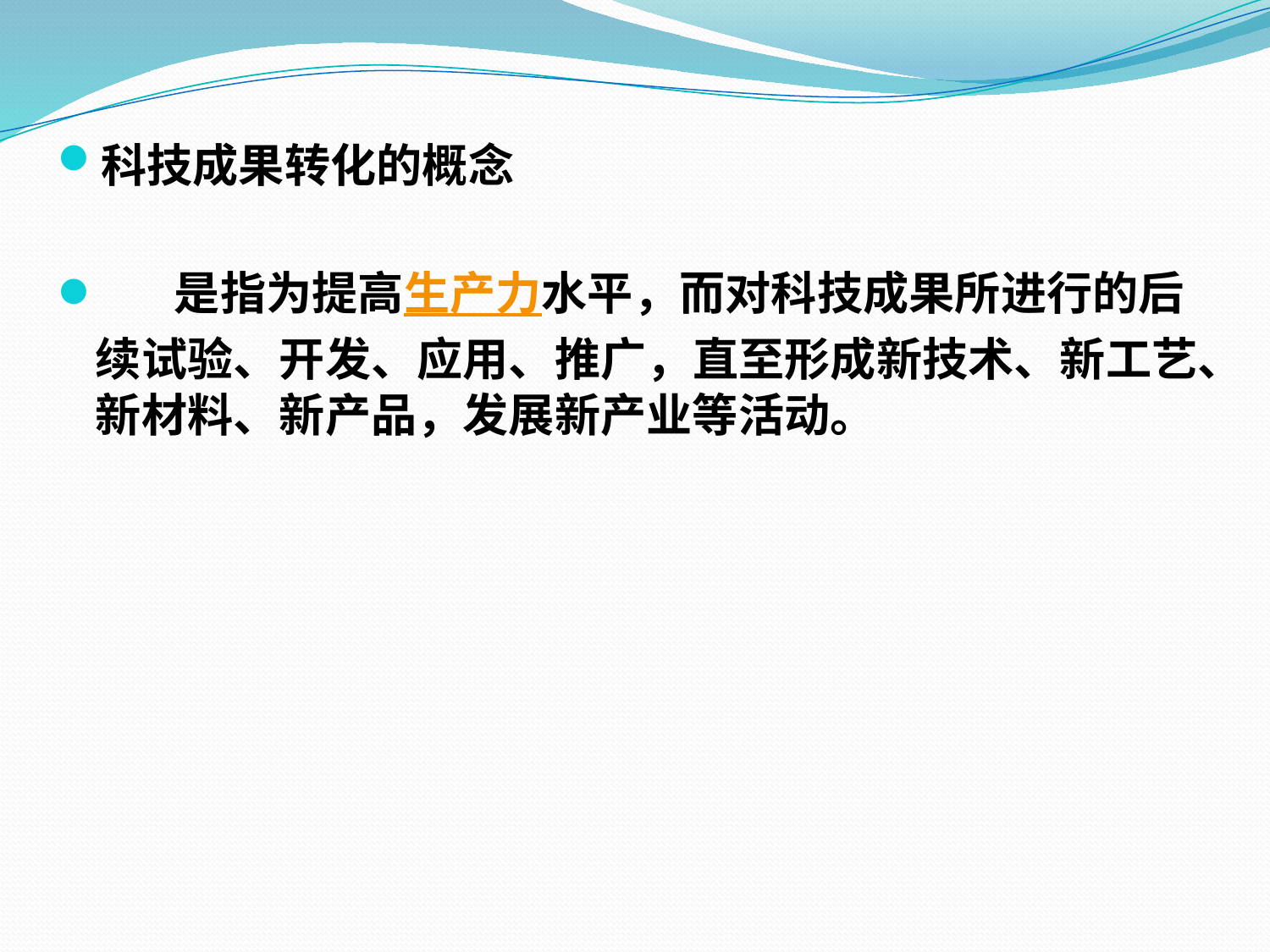

科技成果转化的概念

      是指为提高生产力水平，而对科技成果所进行的后续试验、开发、应用、推广，直至形成新技术、新工艺、新材料、新产品，发展新产业等活动。